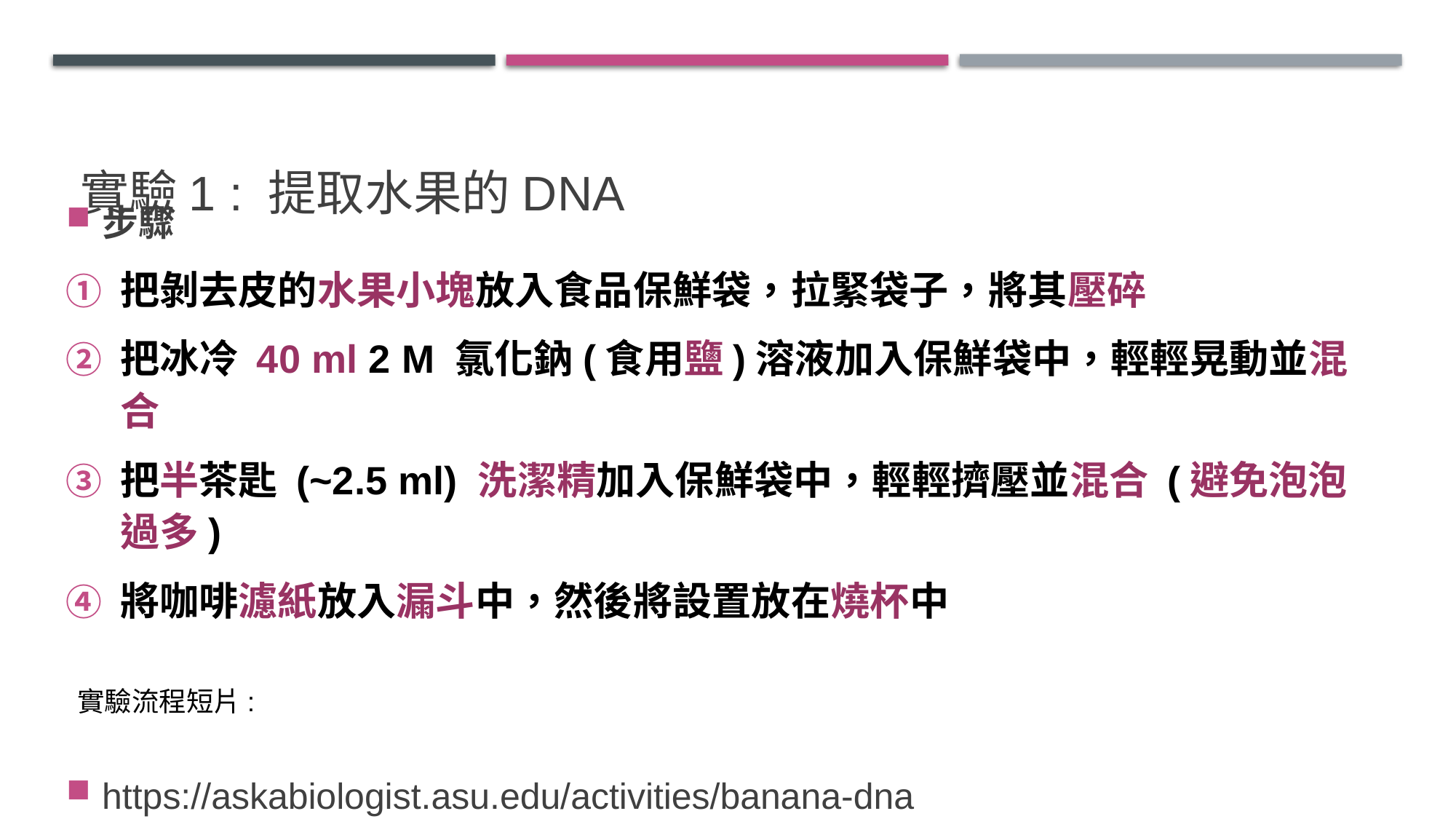

# 實驗1 : 提取水果的DNA
步驟
把剝去皮的水果小塊放入食品保鮮袋，拉緊袋子，將其壓碎
把冰冷 40 ml 2 M 氯化鈉(食用鹽)溶液加入保鮮袋中，輕輕晃動並混合
把半茶匙 (~2.5 ml) 洗潔精加入保鮮袋中，輕輕擠壓並混合 (避免泡泡過多)
將咖啡濾紙放入漏斗中，然後將設置放在燒杯中

https://askabiologist.asu.edu/activities/banana-dna

實驗流程短片: